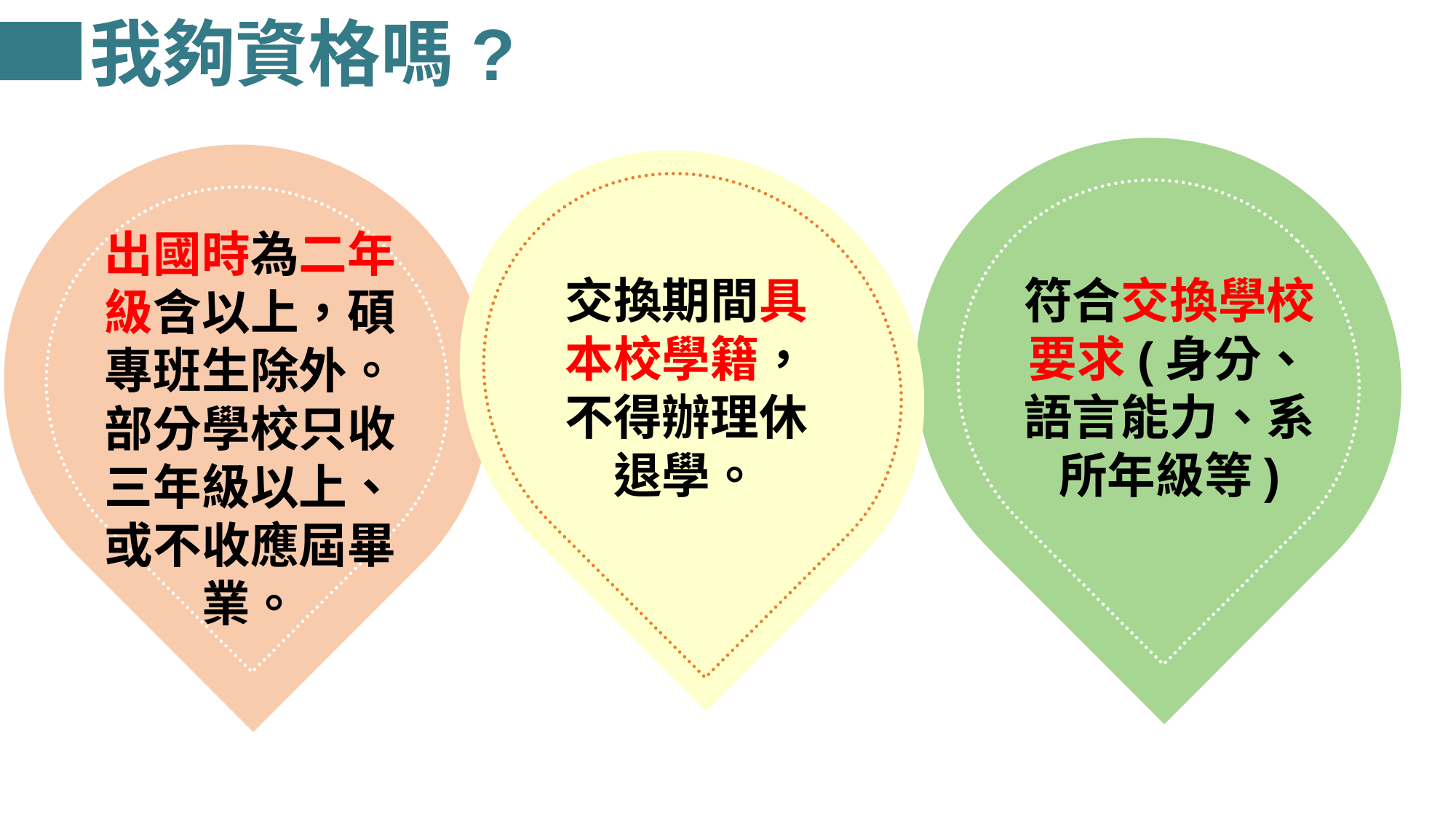

我夠資格嗎?

出國時為二年級含以上，碩專班生除外。部分學校只收三年級以上、或不收應屆畢業。
符合交換學校要求(身分、語言能力、系所年級等)
交換期間具本校學籍，不得辦理休退學。